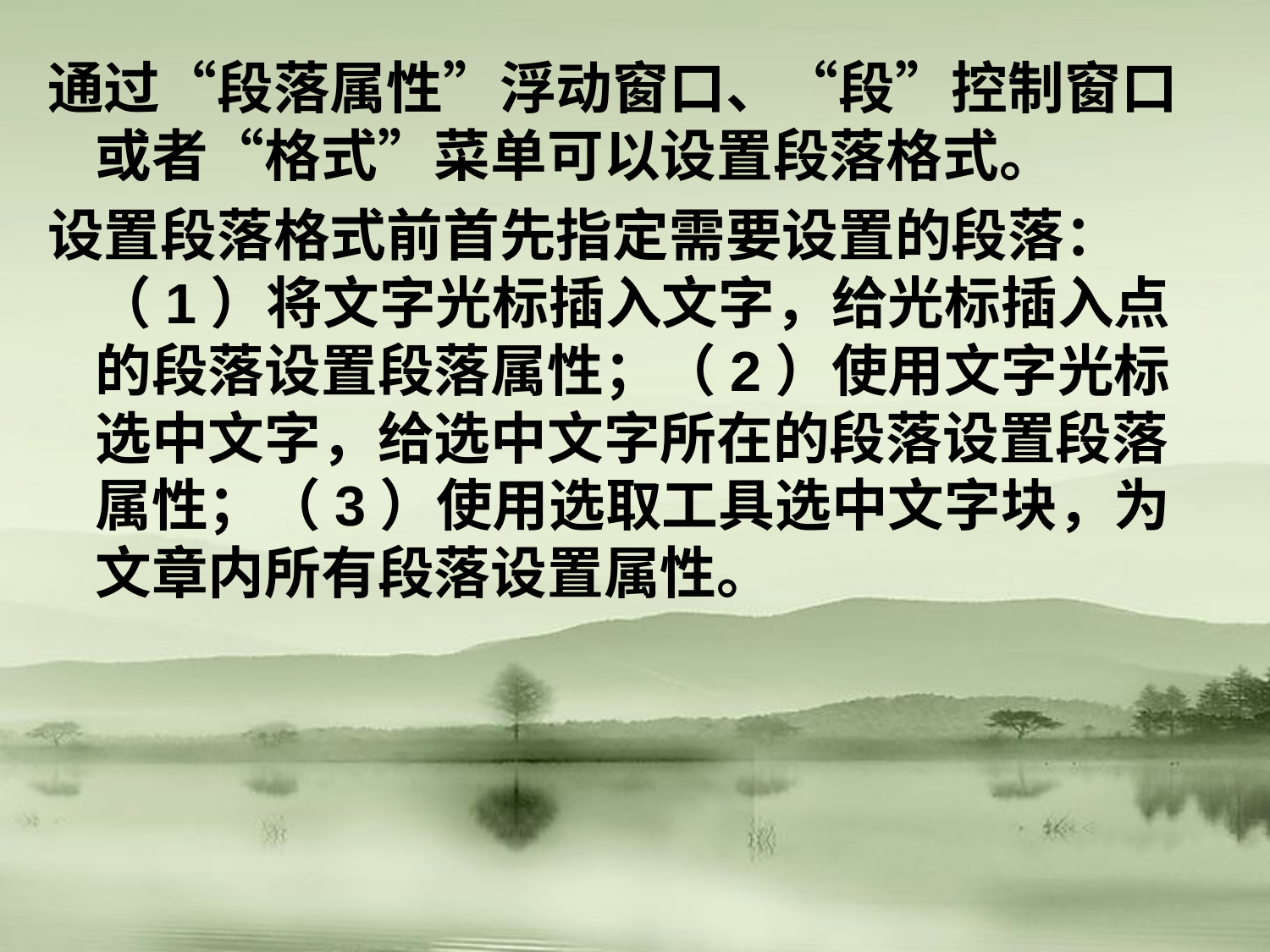

通过“段落属性”浮动窗口、“段”控制窗口或者“格式”菜单可以设置段落格式。
设置段落格式前首先指定需要设置的段落：（1）将文字光标插入文字，给光标插入点的段落设置段落属性；（2）使用文字光标选中文字，给选中文字所在的段落设置段落属性；（3）使用选取工具选中文字块，为文章内所有段落设置属性。